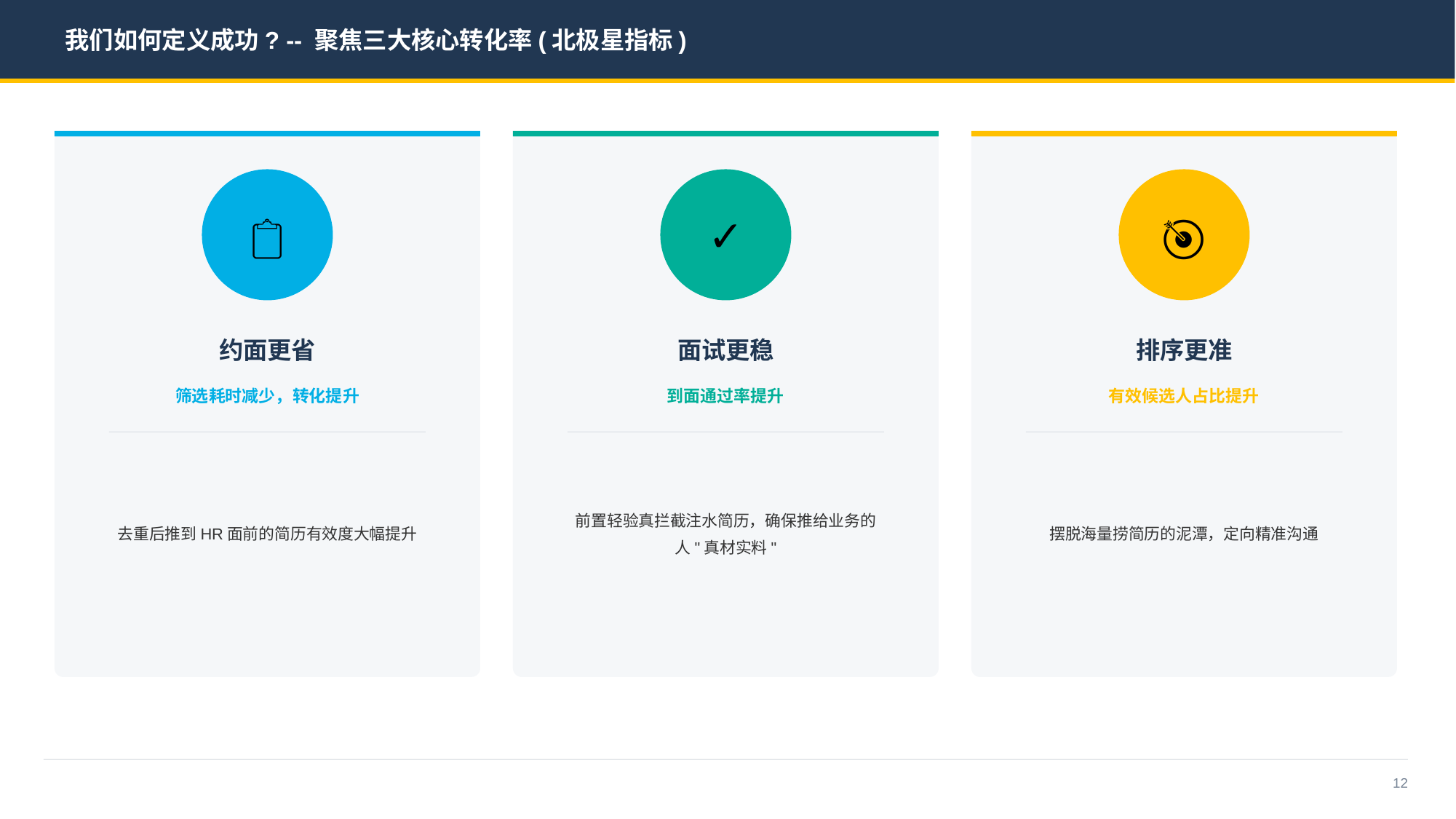

我们如何定义成功? -- 聚焦三大核心转化率(北极星指标)

📋

✓

🎯
约面更省
面试更稳
排序更准
筛选耗时减少，转化提升
到面通过率提升
有效候选人占比提升

去重后推到HR面前的简历有效度大幅提升
前置轻验真拦截注水简历，确保推给业务的人"真材实料"
摆脱海量捞简历的泥潭，定向精准沟通

12